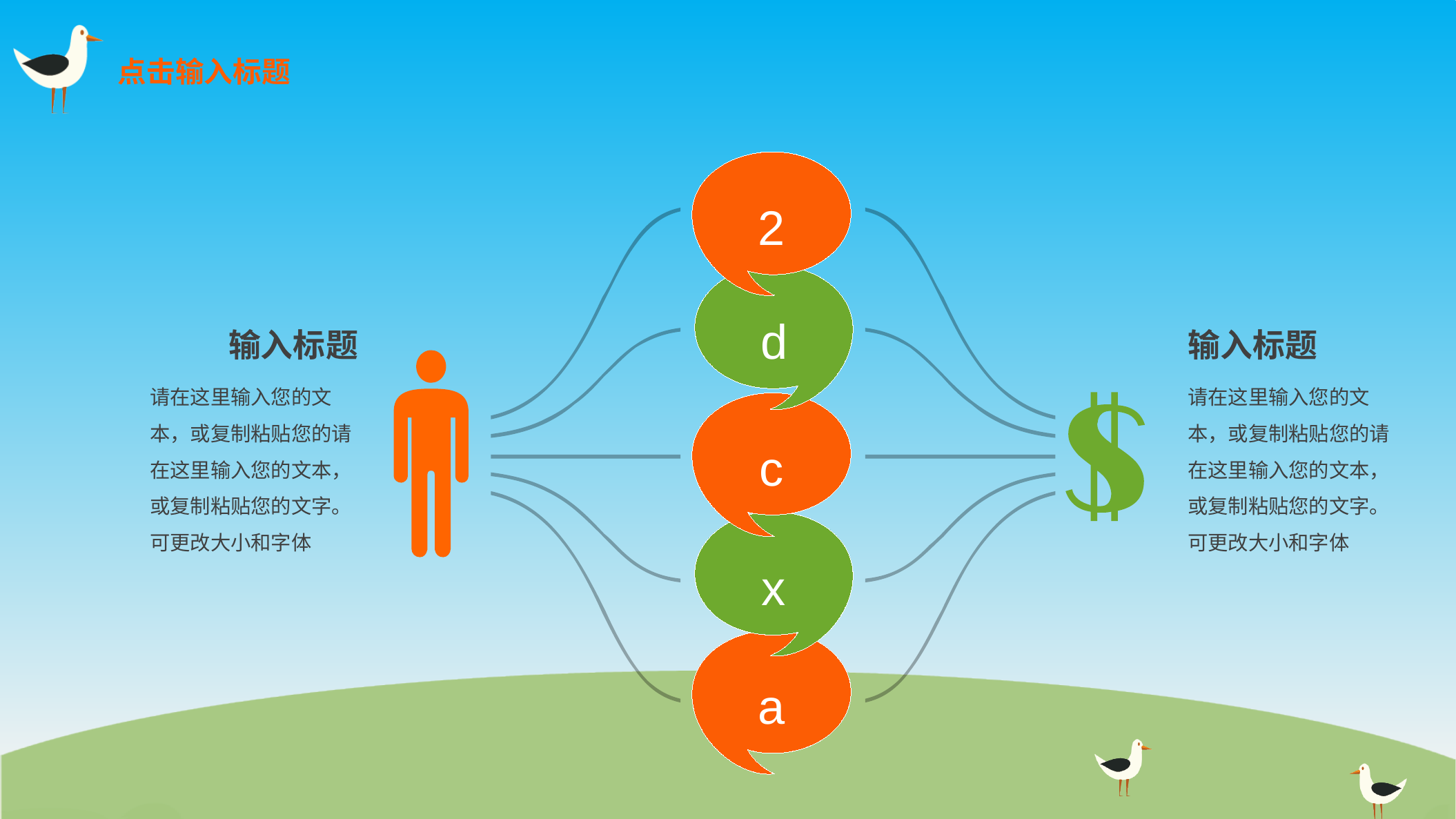

点击输入标题
2

d
输入标题
请在这里输入您的文本，或复制粘贴您的请在这里输入您的文本，或复制粘贴您的文字。可更改大小和字体

输入标题
请在这里输入您的文本，或复制粘贴您的请在这里输入您的文本，或复制粘贴您的文字。可更改大小和字体

c
x
a